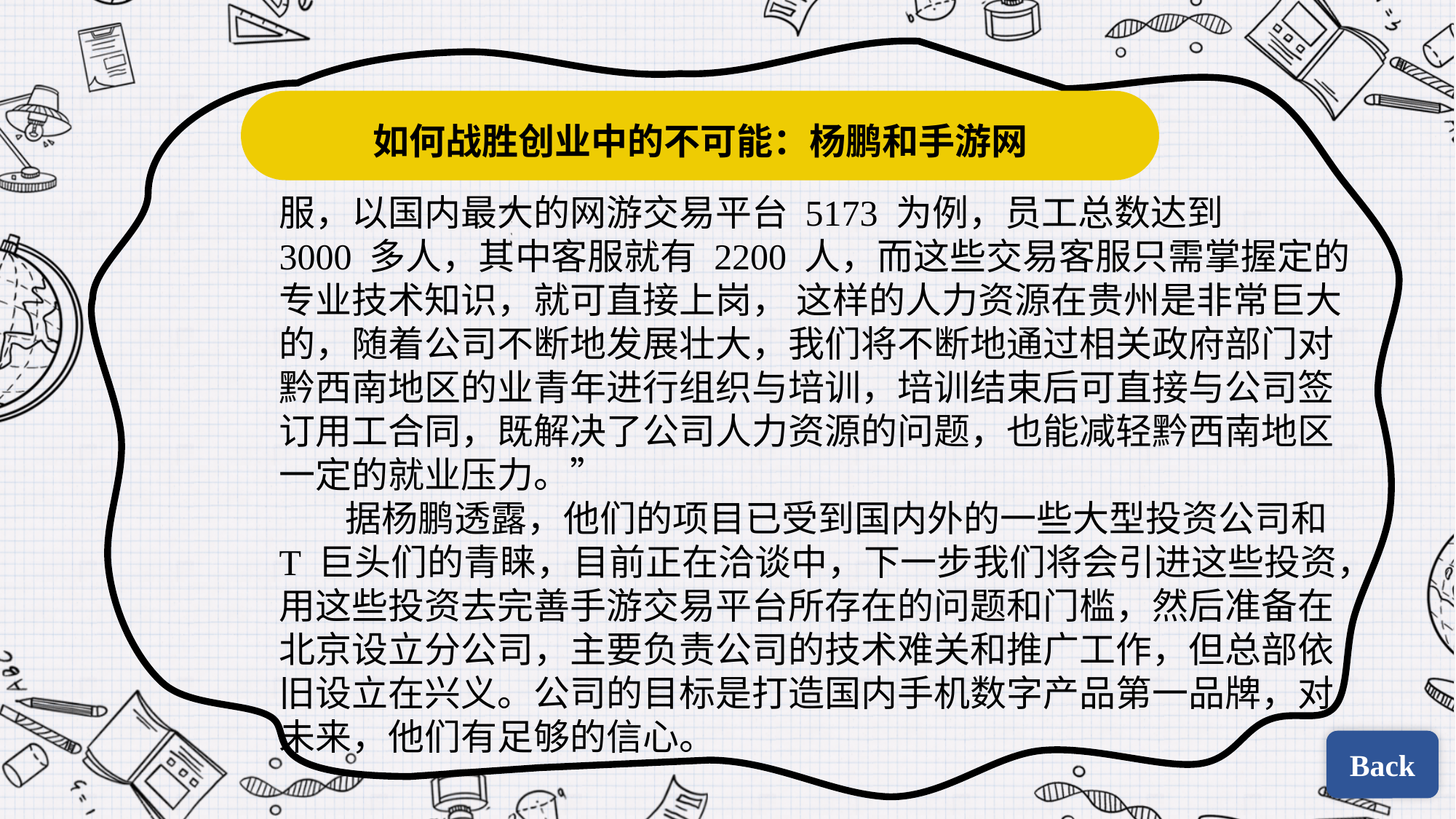

如何战胜创业中的不可能：杨鹏和手游网
服，以国内最大的网游交易平台 5173 为例，员工总数达到
3000 多人，其中客服就有 2200 人，而这些交易客服只需掌握定的专业技术知识，就可直接上岗， 这样的人力资源在贵州是非常巨大的，随着公司不断地发展壮大，我们将不断地通过相关政府部门对黔西南地区的业青年进行组织与培训，培训结束后可直接与公司签订用工合同，既解决了公司人力资源的问题，也能减轻黔西南地区一定的就业压力。”
       据杨鹏透露，他们的项目已受到国内外的一些大型投资公司和 T 巨头们的青睐，目前正在洽谈中，下一步我们将会引进这些投资，用这些投资去完善手游交易平台所存在的问题和门槛，然后准备在北京设立分公司，主要负责公司的技术难关和推广工作，但总部依旧设立在兴义。公司的目标是打造国内手机数字产品第一品牌，对未来，他们有足够的信心。

Back